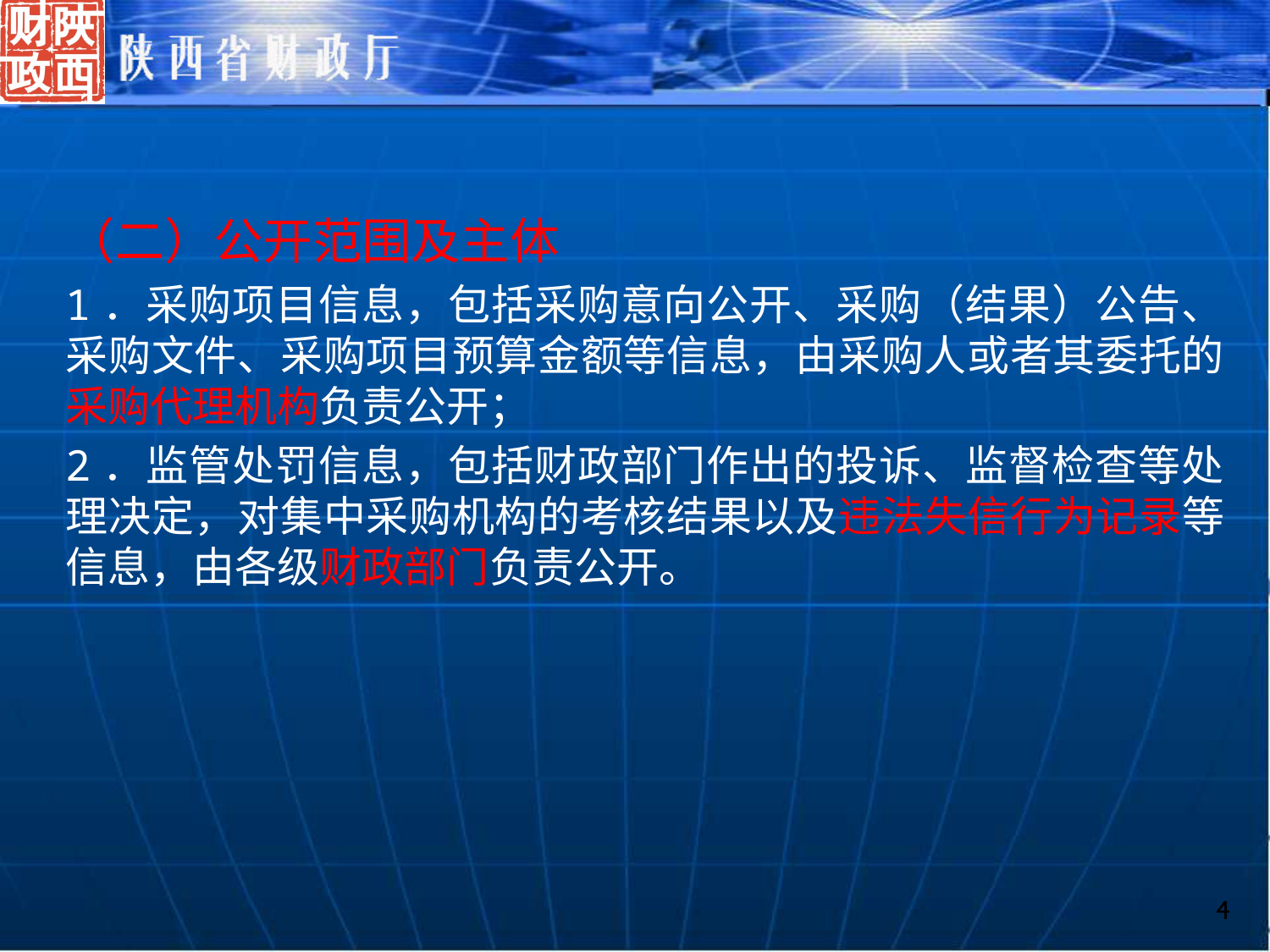

（二）公开范围及主体
1．采购项目信息，包括采购意向公开、采购（结果）公告、采购文件、采购项目预算金额等信息，由采购人或者其委托的采购代理机构负责公开；
2．监管处罚信息，包括财政部门作出的投诉、监督检查等处理决定，对集中采购机构的考核结果以及违法失信行为记录等信息，由各级财政部门负责公开。

4